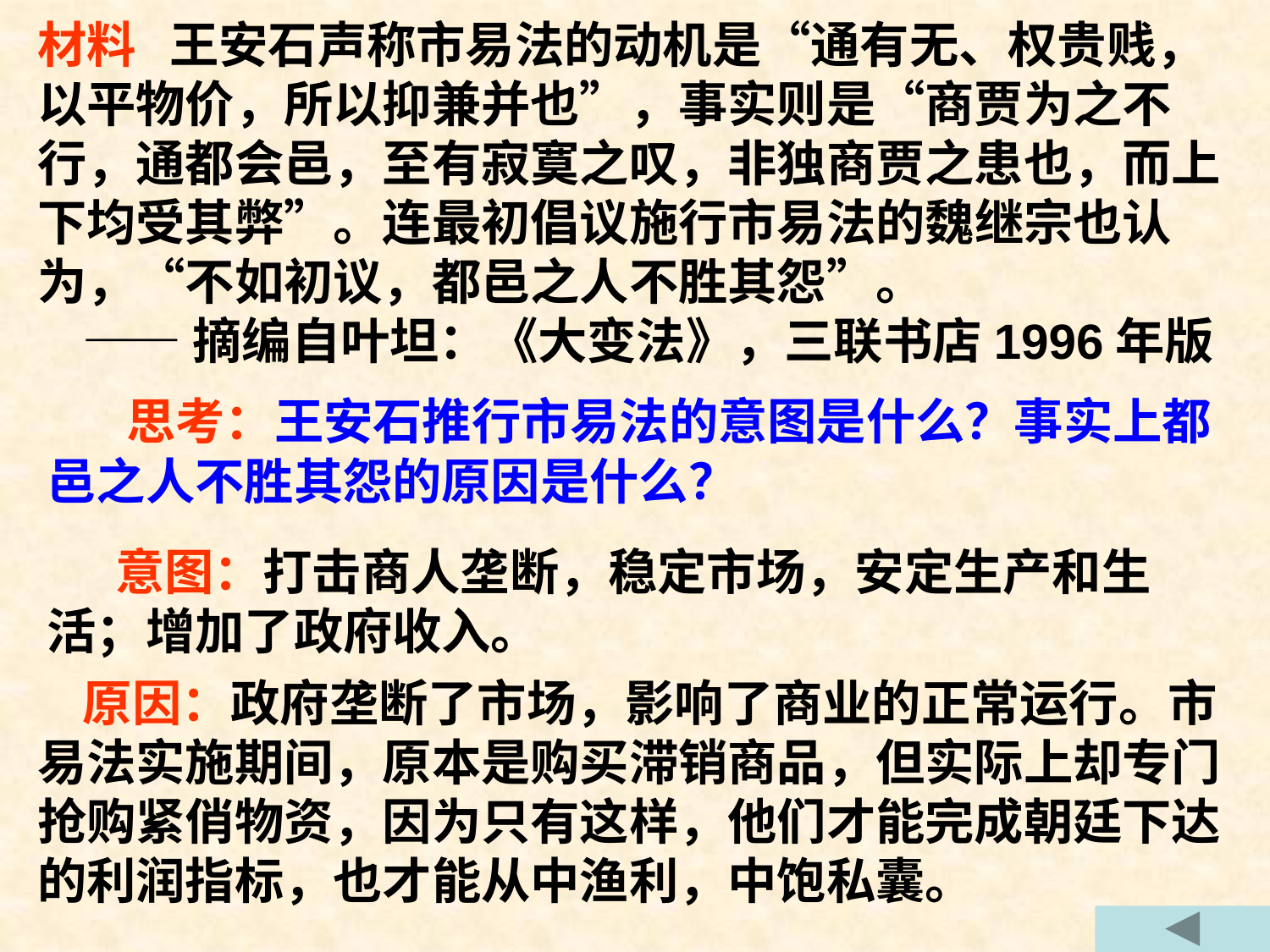

材料   王安石声称市易法的动机是“通有无、权贵贱，以平物价，所以抑兼并也”，事实则是“商贾为之不行，通都会邑，至有寂寞之叹，非独商贾之患也，而上下均受其弊”。连最初倡议施行市易法的魏继宗也认为，“不如初议，都邑之人不胜其怨”。
    ——摘编自叶坦：《大变法》，三联书店1996年版
      思考：王安石推行市易法的意图是什么？事实上都邑之人不胜其怨的原因是什么？
     意图：打击商人垄断，稳定市场，安定生产和生活；增加了政府收入。
   原因：政府垄断了市场，影响了商业的正常运行。市易法实施期间，原本是购买滞销商品，但实际上却专门抢购紧俏物资，因为只有这样，他们才能完成朝廷下达的利润指标，也才能从中渔利，中饱私囊。